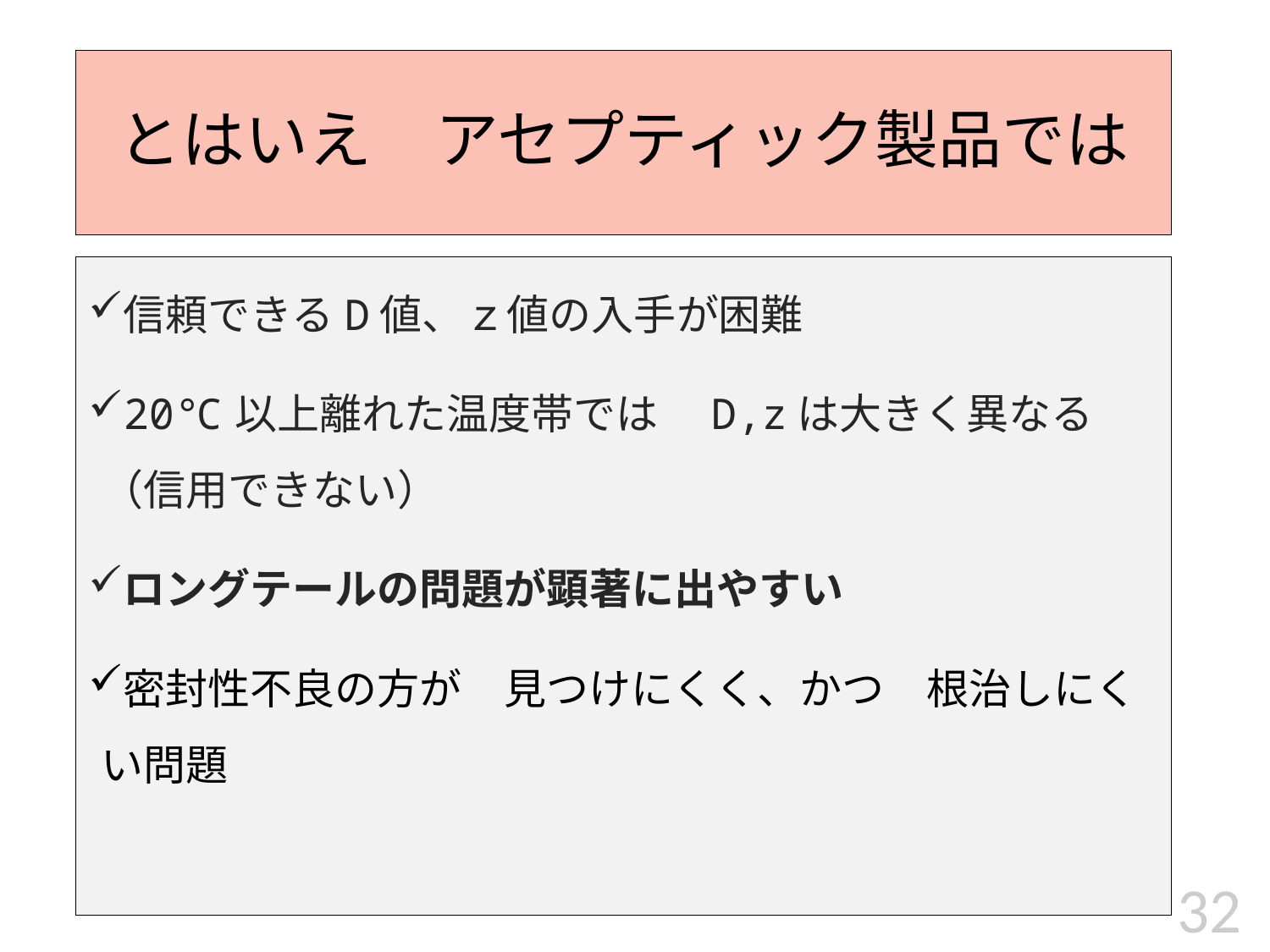

とはいえ　アセプティック製品では
信頼できるD値、ｚ値の入手が困難
20℃以上離れた温度帯では　D,zは大きく異なる（信用できない）
ロングテールの問題が顕著に出やすい
密封性不良の方が　見つけにくく、かつ　根治しにくい問題

32